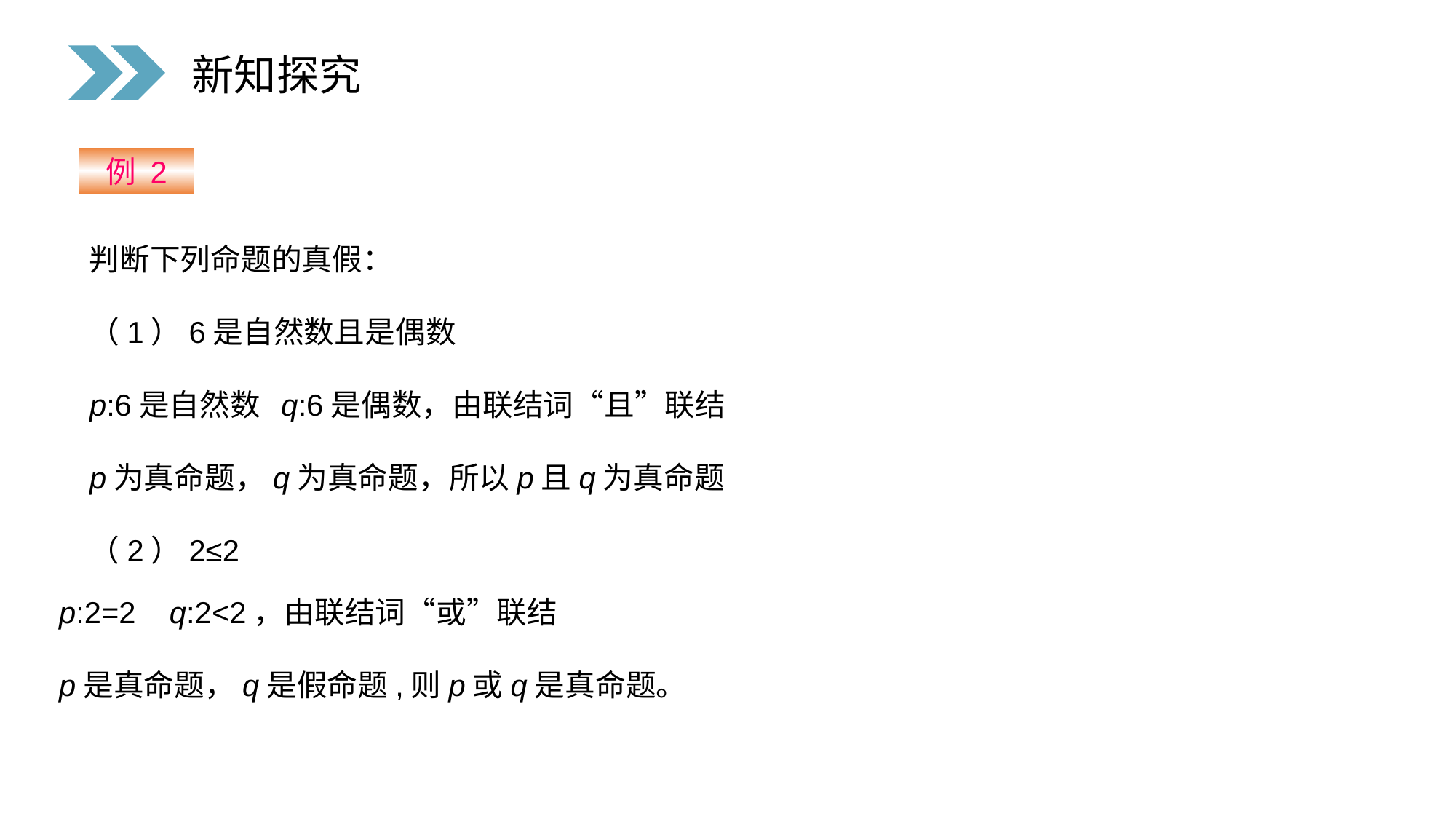

新知探究
例 2
判断下列命题的真假：
（1）6是自然数且是偶数

（2）2≤2

p:6是自然数  q:6是偶数，由联结词“且”联结
p为真命题，q为真命题，所以p且q为真命题
p:2=2    q:2<2，由联结词“或”联结
p是真命题，q是假命题,则p或q是真命题。